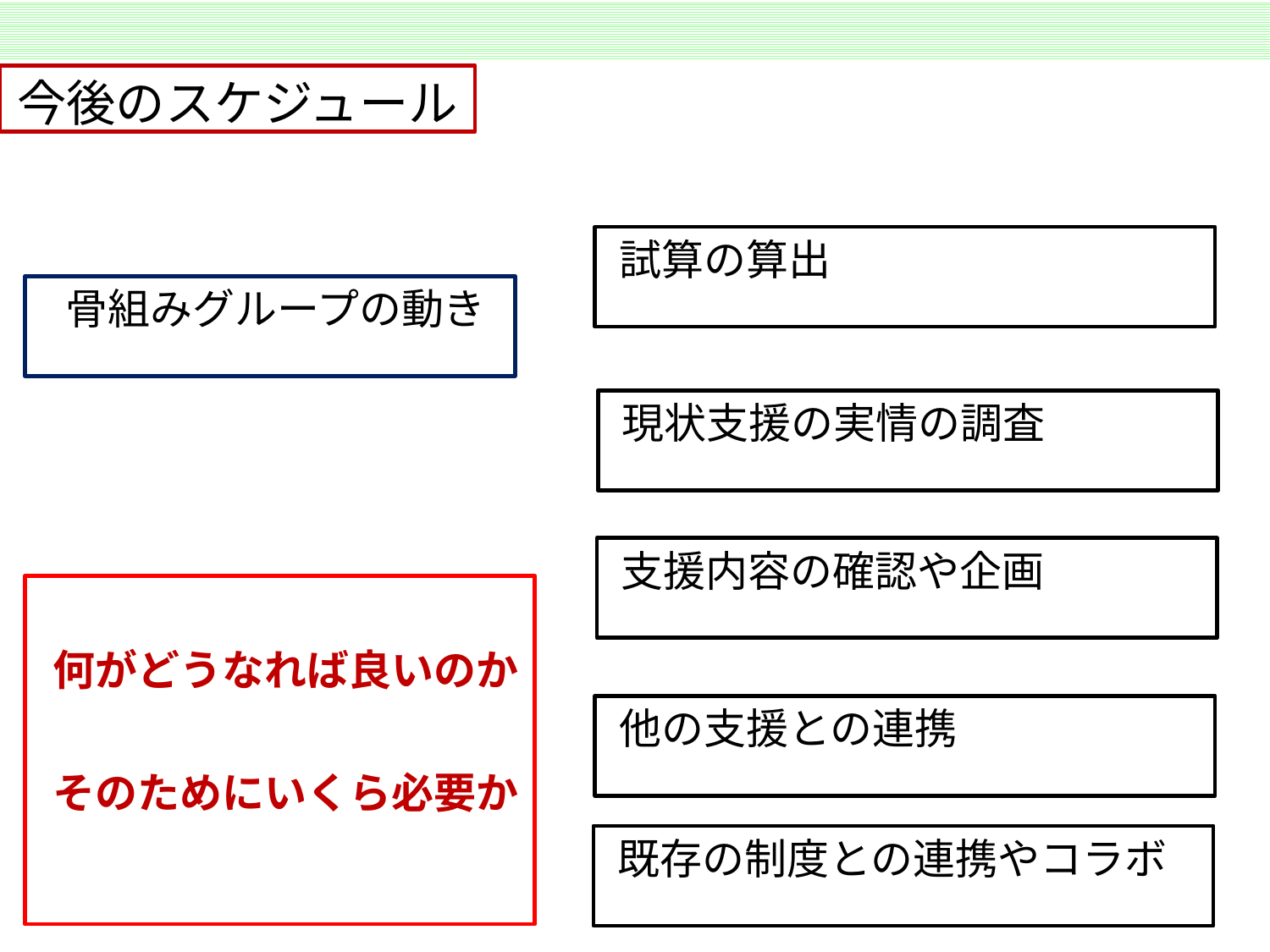

今後のスケジュール
試算の算出
骨組みグループの動き
現状支援の実情の調査
支援内容の確認や企画

何がどうなれば良いのか

そのためにいくら必要か
他の支援との連携
既存の制度との連携やコラボ